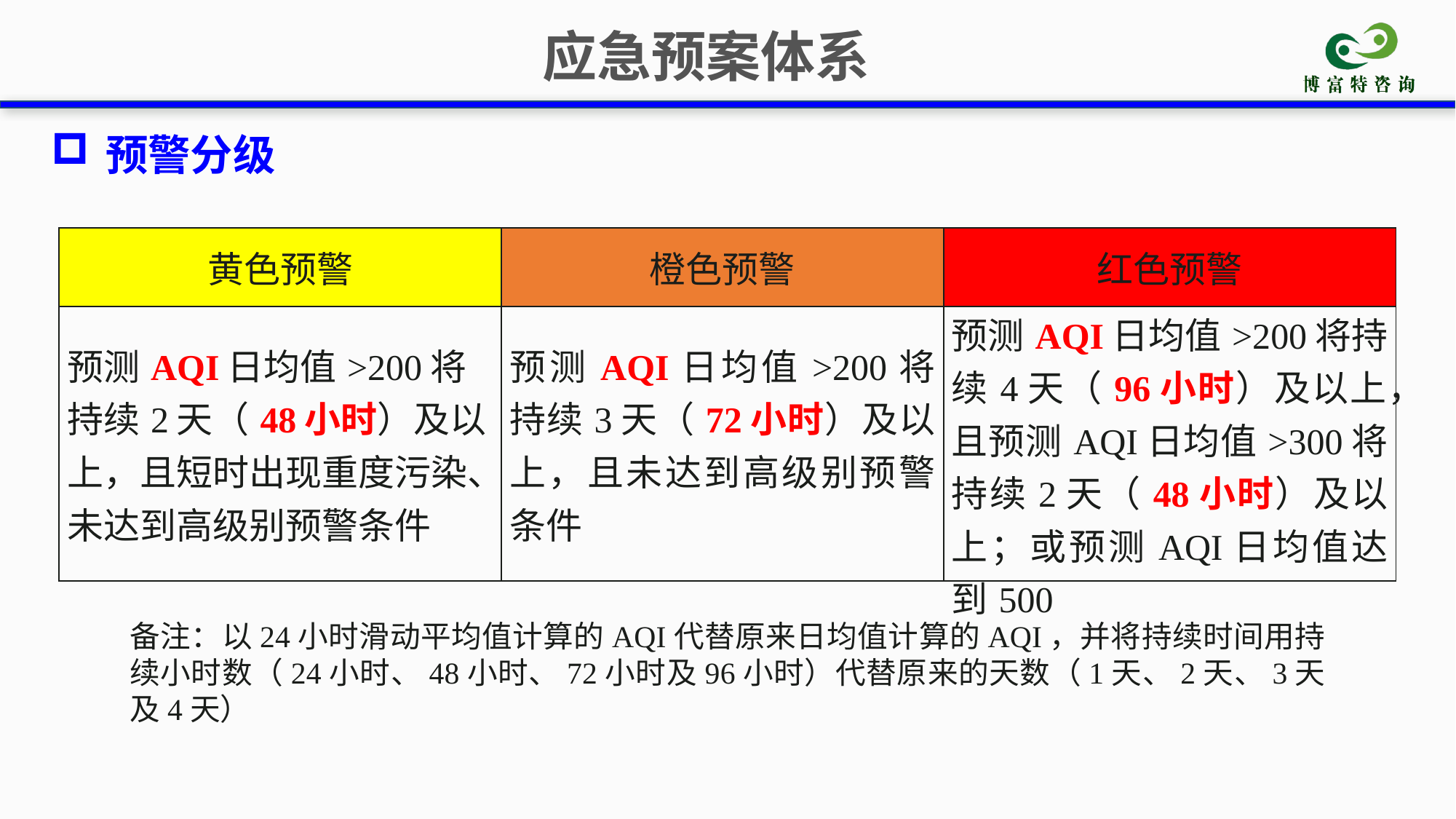

应急预案体系

预警分级
| 黄色预警 | 橙色预警 | 红色预警 |
| --- | --- | --- |
| 预测AQI日均值>200将持续2天（48小时）及以上，且短时出现重度污染、未达到高级别预警条件 | 预测AQI日均值>200将持续3天（72小时）及以上，且未达到高级别预警条件 | 预测AQI日均值>200将持续4天（96小时）及以上，且预测AQI日均值>300将持续2天（48小时）及以上；或预测AQI日均值达到500 |
备注：以24小时滑动平均值计算的AQI代替原来日均值计算的AQI，并将持续时间用持续小时数（24小时、48小时、72小时及96小时）代替原来的天数（1天、2天、3天及4天）